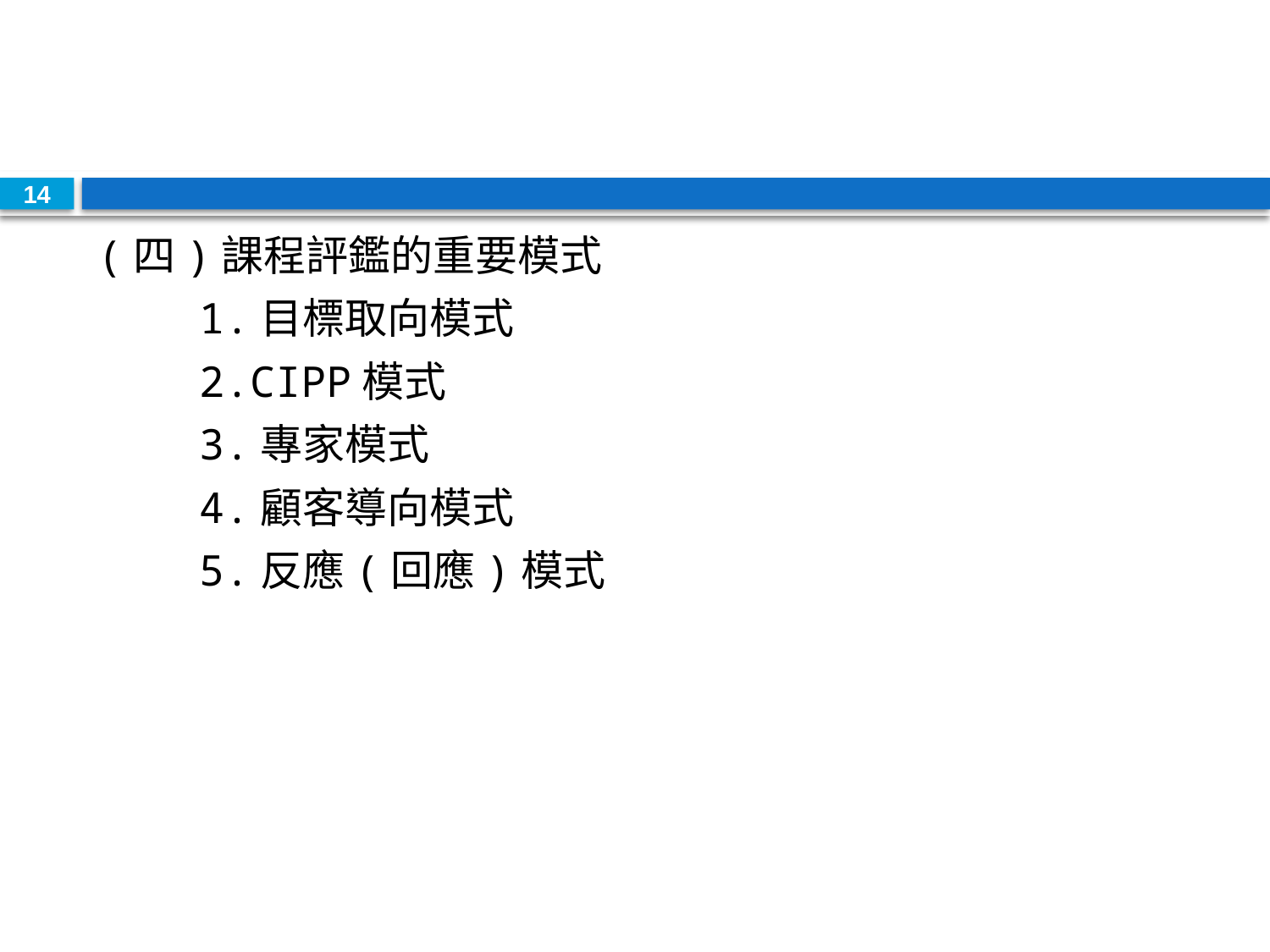

#
14
(四)課程評鑑的重要模式
    1.目標取向模式
    2.CIPP模式
    3.專家模式
    4.顧客導向模式
    5.反應(回應)模式